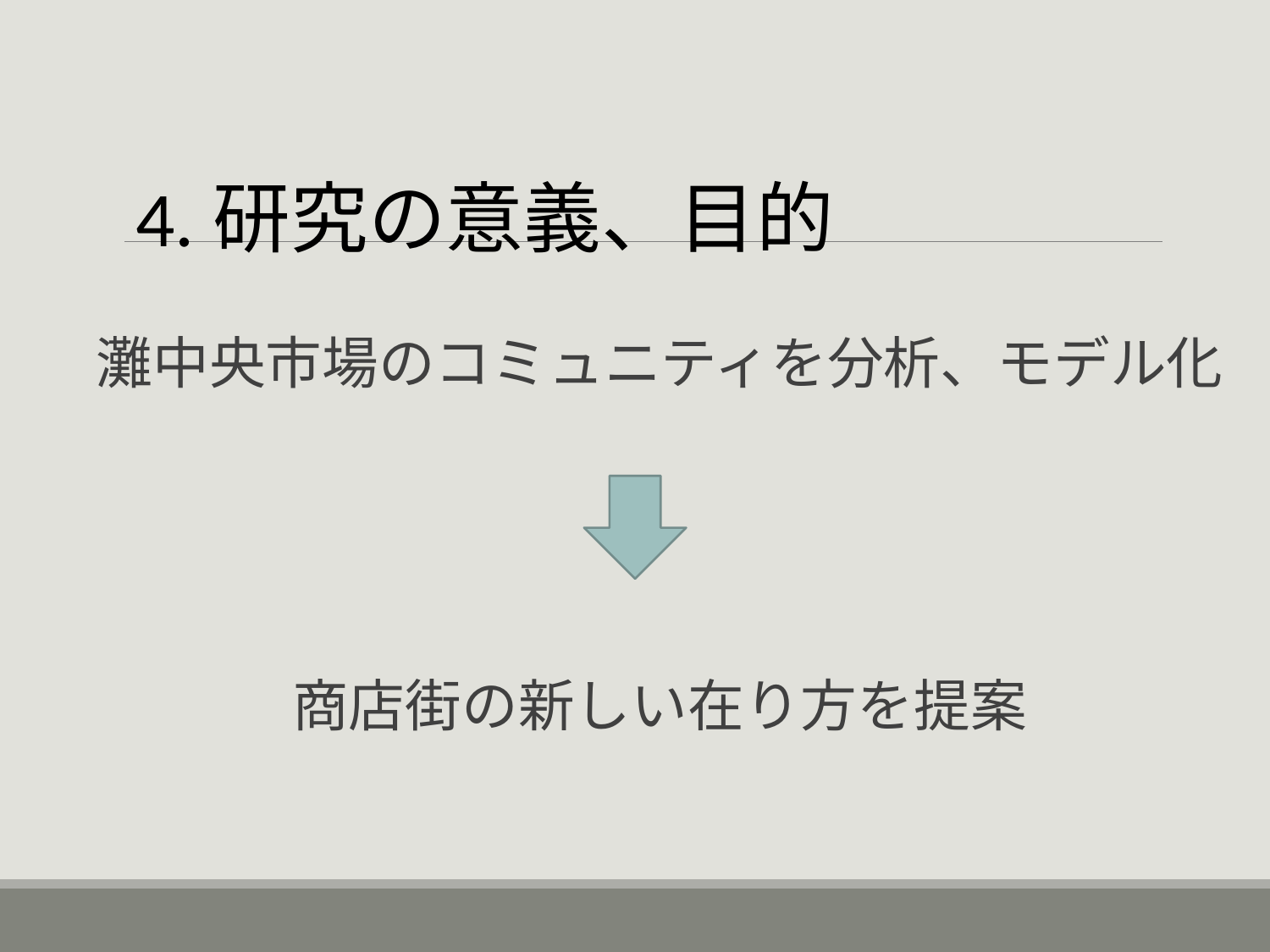

4.研究の意義、目的
灘中央市場のコミュニティを分析、モデル化

商店街の新しい在り方を提案